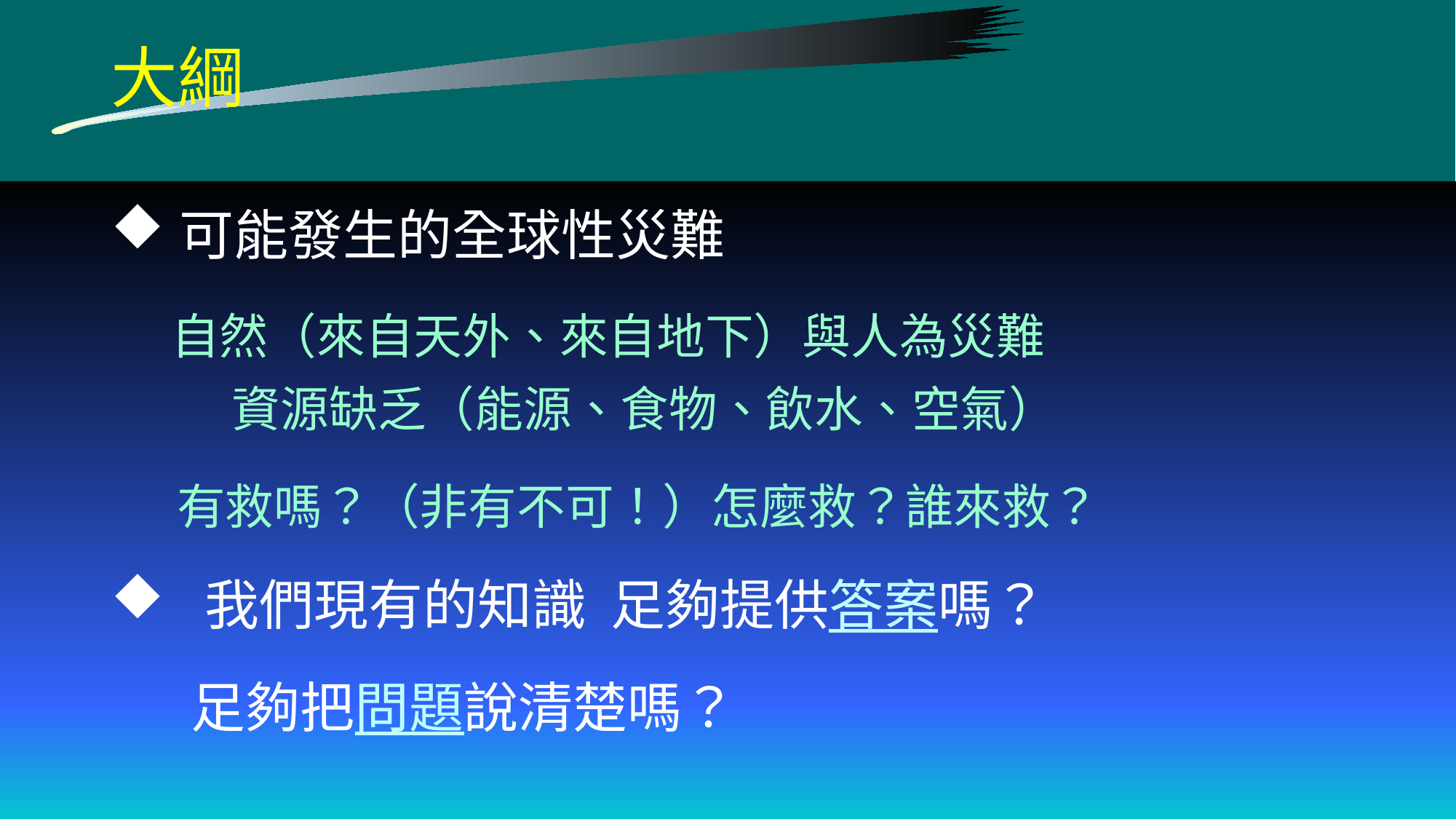

大綱
可能發生的全球性災難
     自然（來自天外、來自地下）與人為災難     　　　
　　資源缺乏（能源、食物、飲水、空氣）
     有救嗎？（非有不可！）怎麼救？誰來救？
 我們現有的知識  足夠提供答案嗎？
足夠把問題說清楚嗎？